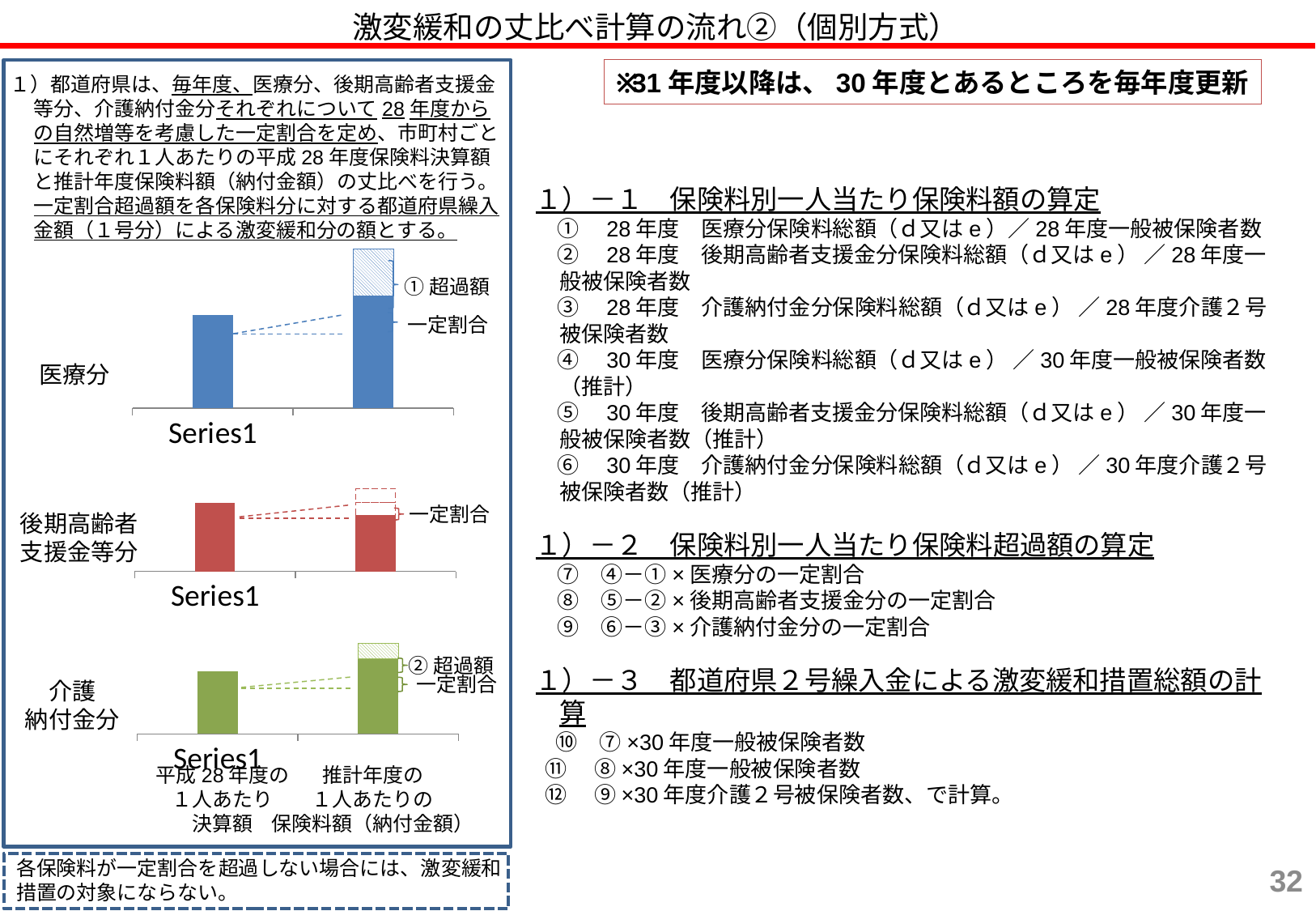

激変緩和の丈比べ計算の流れ②（個別方式）

※31年度以降は、30年度とあるところを毎年度更新
１）都道府県は、毎年度、医療分、後期高齢者支援金等分、介護納付金分それぞれについて28年度からの自然増等を考慮した一定割合を定め、市町村ごとにそれぞれ１人あたりの平成28年度保険料決算額と推計年度保険料額（納付金額）の丈比べを行う。一定割合超過額を各保険料分に対する都道府県繰入金額（１号分）による激変緩和分の額とする。
１）－１　保険料別一人当たり保険料額の算定
　①　28年度　医療分保険料総額（ｄ又はe）／28年度一般被保険者数
　②　28年度　後期高齢者支援金分保険料総額（ｄ又はe） ／28年度一般被保険者数
　③　28年度　介護納付金分保険料総額（ｄ又はe） ／28年度介護２号被保険者数
　④　30年度　医療分保険料総額（ｄ又はe） ／30年度一般被保険者数（推計）
　⑤　30年度　後期高齢者支援金分保険料総額（ｄ又はe） ／30年度一般被保険者数（推計）
　⑥　30年度　介護納付金分保険料総額（ｄ又はe） ／30年度介護２号被保険者数（推計）

１）－２　保険料別一人当たり保険料超過額の算定
　⑦　④－①×医療分の一定割合
　⑧　⑤－②×後期高齢者支援金分の一定割合
　⑨　⑥－③×介護納付金分の一定割合

１）－３　都道府県２号繰入金による激変緩和措置総額の計算
　⑩　⑦×30年度一般被保険者数
  ⑪　⑧×30年度一般被保険者数
  ⑫　⑨×30年度介護２号被保険者数、で計算。

### Chart

| Category | 列1 | 列2 |
|---|---|---|
|  | 3.0 | 0.0 |
|  | 3.5999999999999988 | 1.5 |
①超過額
一定割合

医療分

### Chart

| Category | 列2 | 列3 | 列4 |
|---|---|---|---|
|  | 2.2 | 0.0 | 0.0 |
|  | 1.8 | 0.4 | 0.44000000000000006 |
一定割合
後期高齢者
支援金等分

### Chart

| Category | 列1 | 列2 |
|---|---|---|
|  | 2.0 | 0.0 |
|  | 2.4 | 0.5 |
②超過額

一定割合
介護
納付金分

平成28年度の
１人あたり
決算額
推計年度の
１人あたりの
保険料額（納付金額）
各保険料が一定割合を超過しない場合には、激変緩和
措置の対象にならない。

32